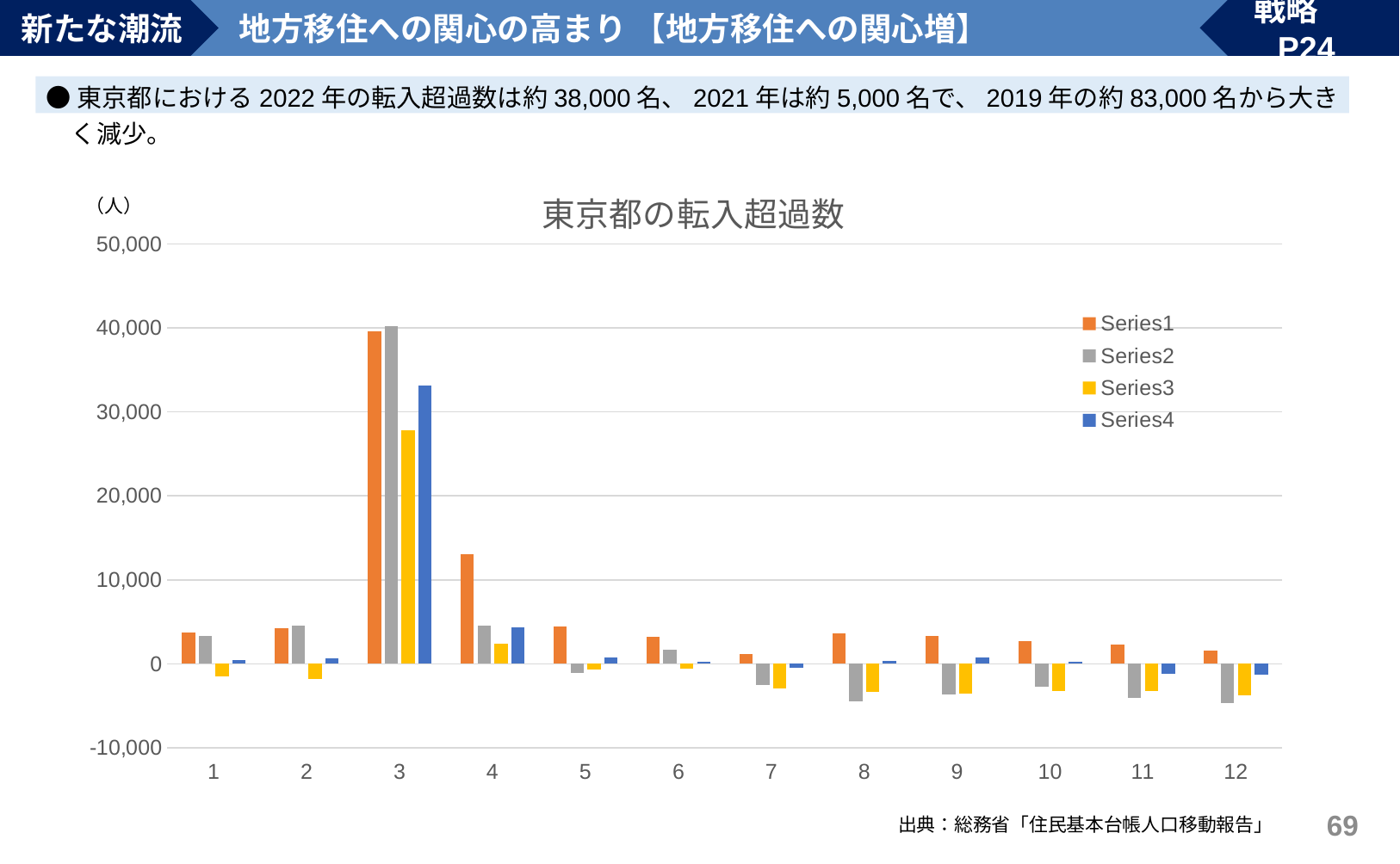

新たな潮流
地方移住への関心の高まり 【地方移住への関心増】
戦略　P24
●東京都における2022年の転入超過数は約38,000名、2021年は約5,000名で、2019年の約83,000名から大きく減少。

### Chart: 東京都の転入超過数

| Category |  |  |  |  |
|---|---|---|---|---|
（人）
69
出典：総務省「住民基本台帳人口移動報告」